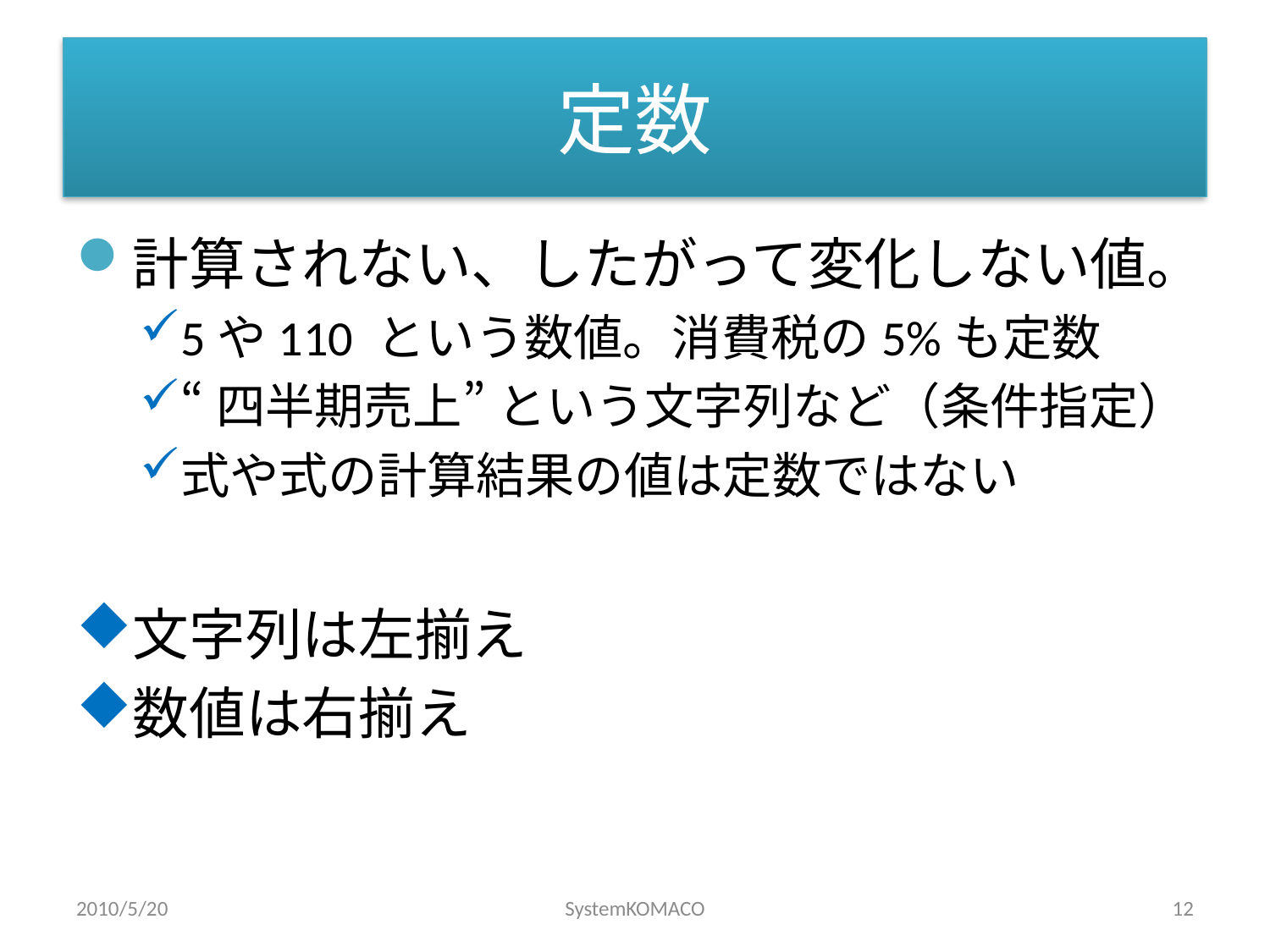

# 定数
計算されない、したがって変化しない値。
5や110 という数値。消費税の5%も定数
“四半期売上” という文字列など（条件指定）
式や式の計算結果の値は定数ではない

文字列は左揃え
数値は右揃え
2010/5/20
SystemKOMACO
12